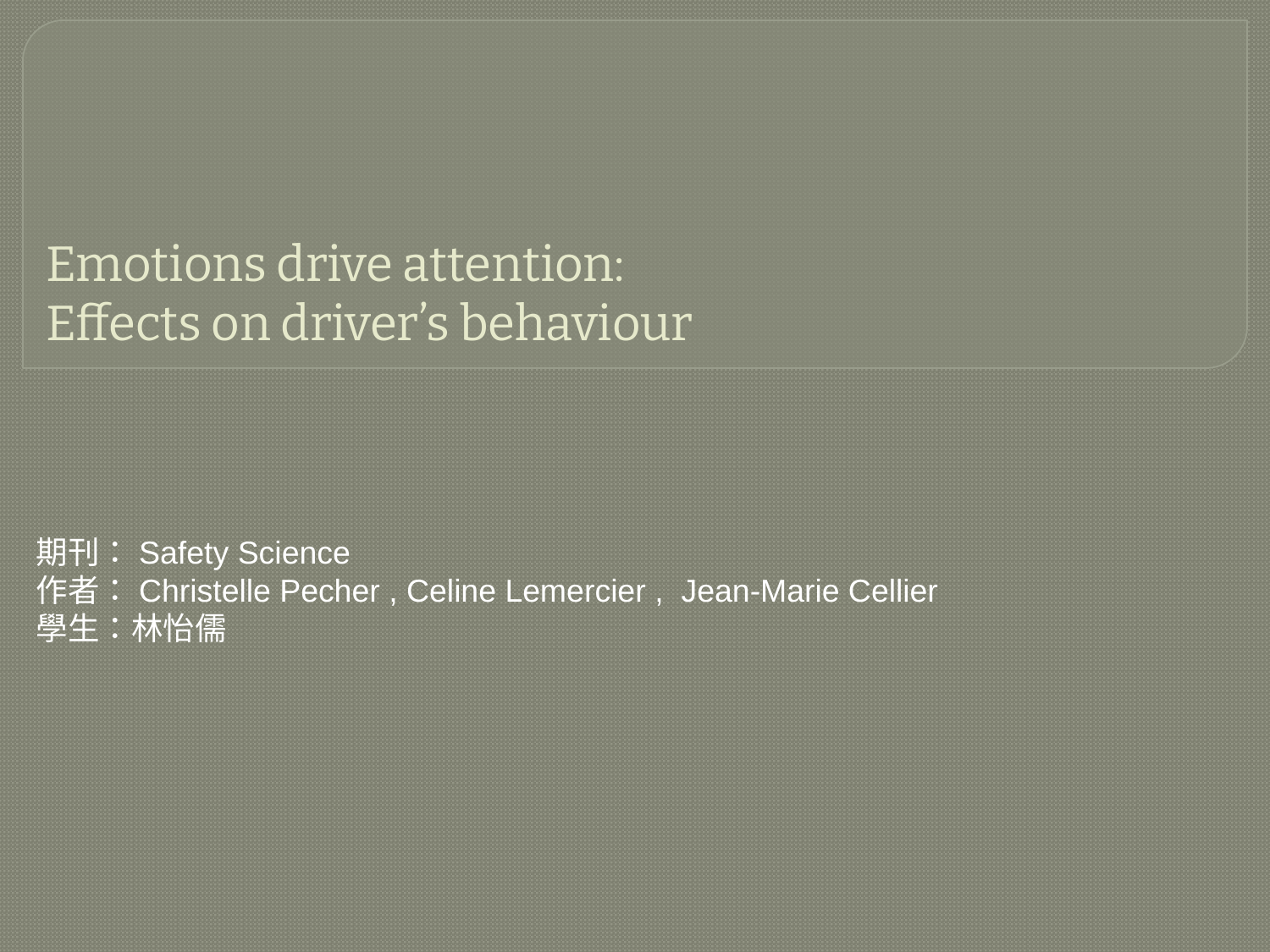

# Emotions drive attention: Effects on driver’s behaviour
期刊：Safety Science
作者：Christelle Pecher , Celine Lemercier ,  Jean-Marie Cellier
學生：林怡儒